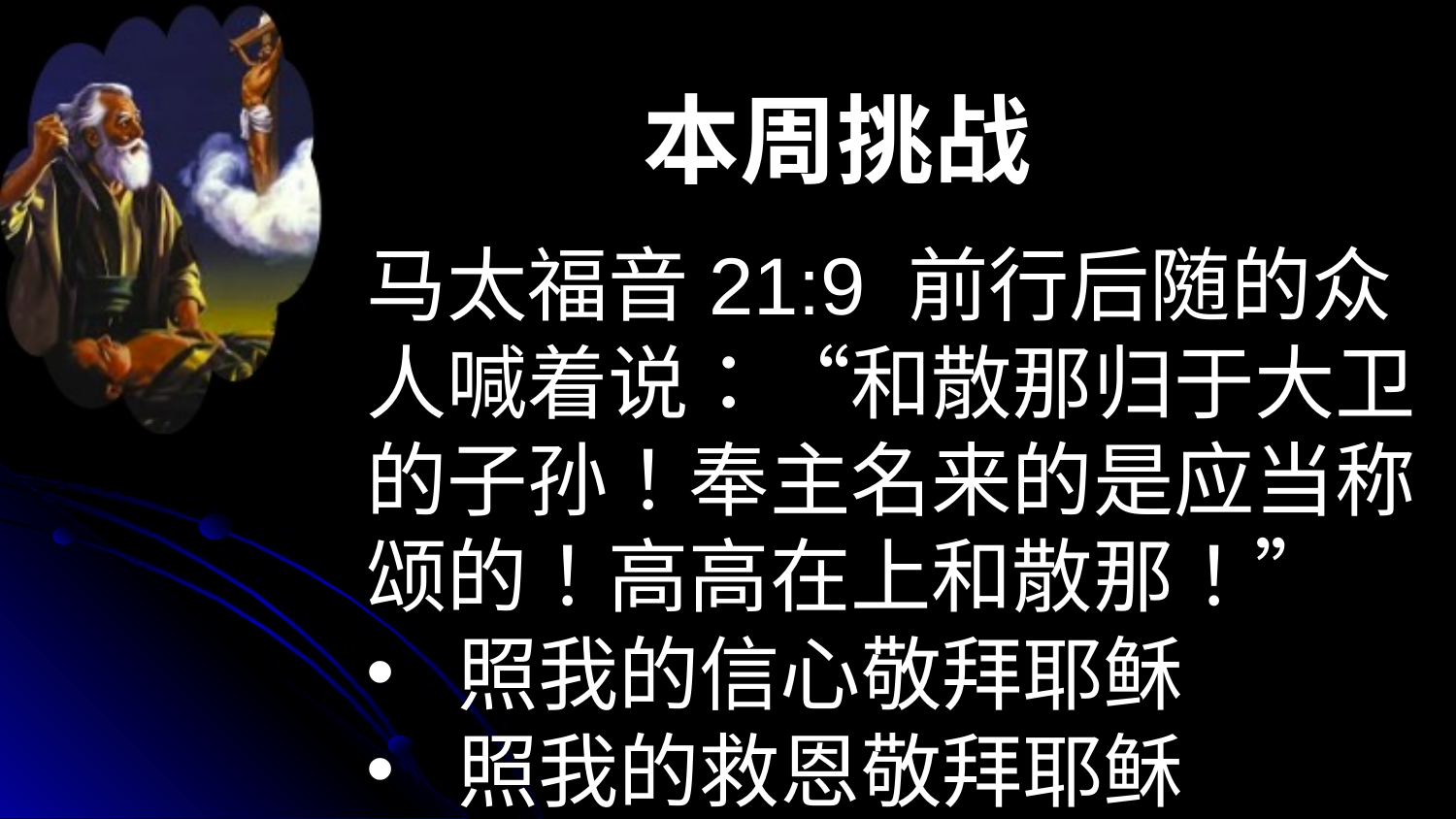

本周挑战

马太福音21:9 前行后随的众人喊着说：“和散那归于大卫的子孙！奉主名来的是应当称颂的！高高在上和散那！”
照我的信心敬拜耶稣
照我的救恩敬拜耶稣